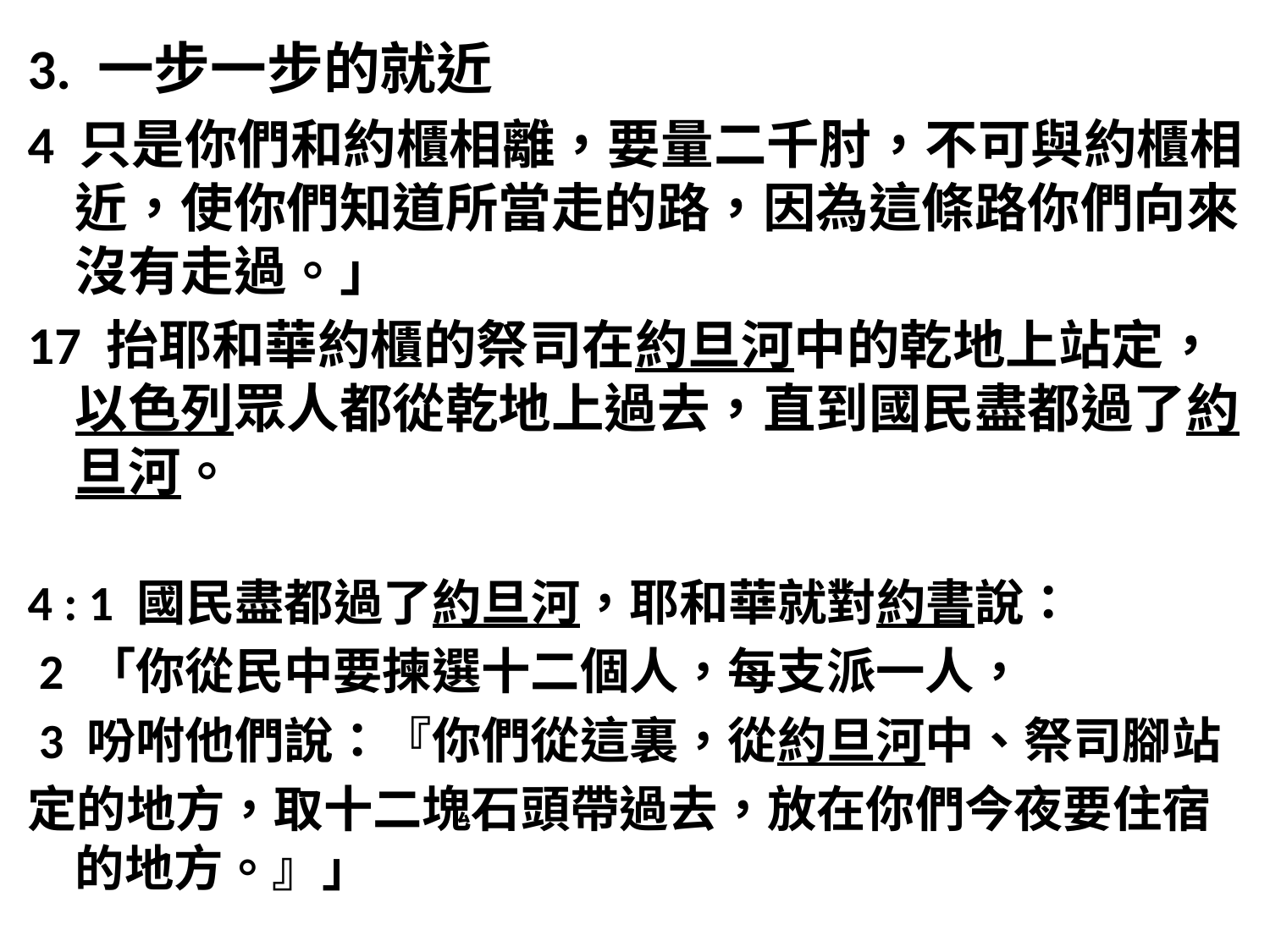

3. 一步一步的就近
4 只是你們和約櫃相離，要量二千肘，不可與約櫃相近，使你們知道所當走的路，因為這條路你們向來沒有走過。」
17 抬耶和華約櫃的祭司在約旦河中的乾地上站定，以色列眾人都從乾地上過去，直到國民盡都過了約旦河。

4 : 1 國民盡都過了約旦河，耶和華就對約書說：
 2 「你從民中要揀選十二個人，每支派一人，
 3 吩咐他們說：『你們從這裏，從約旦河中、祭司腳站
定的地方，取十二塊石頭帶過去，放在你們今夜要住宿的地方。』」